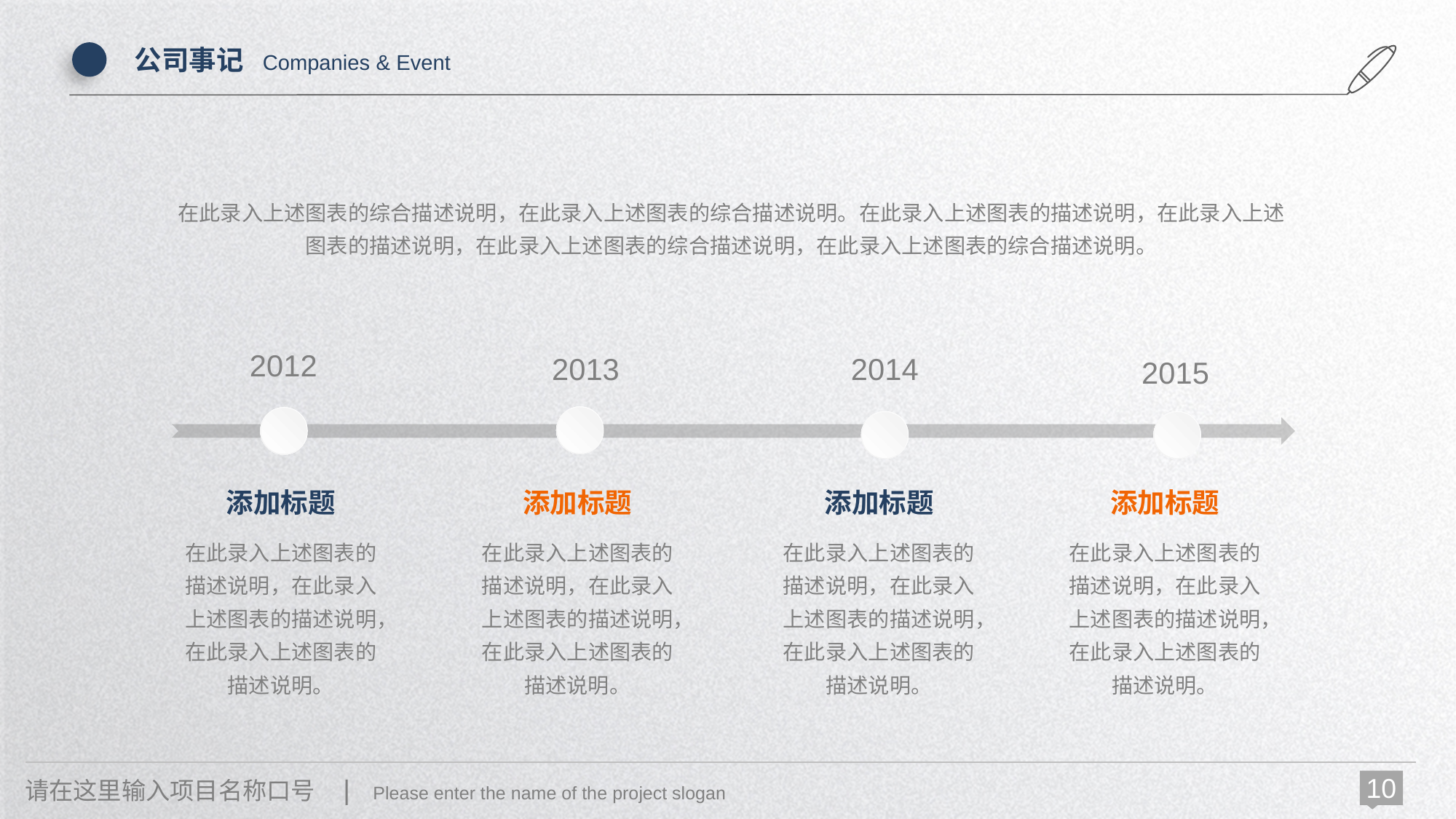

公司事记  Companies & Event

在此录入上述图表的综合描述说明，在此录入上述图表的综合描述说明。在此录入上述图表的描述说明，在此录入上述图表的描述说明，在此录入上述图表的综合描述说明，在此录入上述图表的综合描述说明。
2012
2013
2014
2015

添加标题
添加标题
添加标题
添加标题
在此录入上述图表的描述说明，在此录入上述图表的描述说明，在此录入上述图表的描述说明。
在此录入上述图表的描述说明，在此录入上述图表的描述说明，在此录入上述图表的描述说明。
在此录入上述图表的描述说明，在此录入上述图表的描述说明，在此录入上述图表的描述说明。
在此录入上述图表的描述说明，在此录入上述图表的描述说明，在此录入上述图表的描述说明。
请在这里输入项目名称口号    |   Please enter the name of the project slogan
10